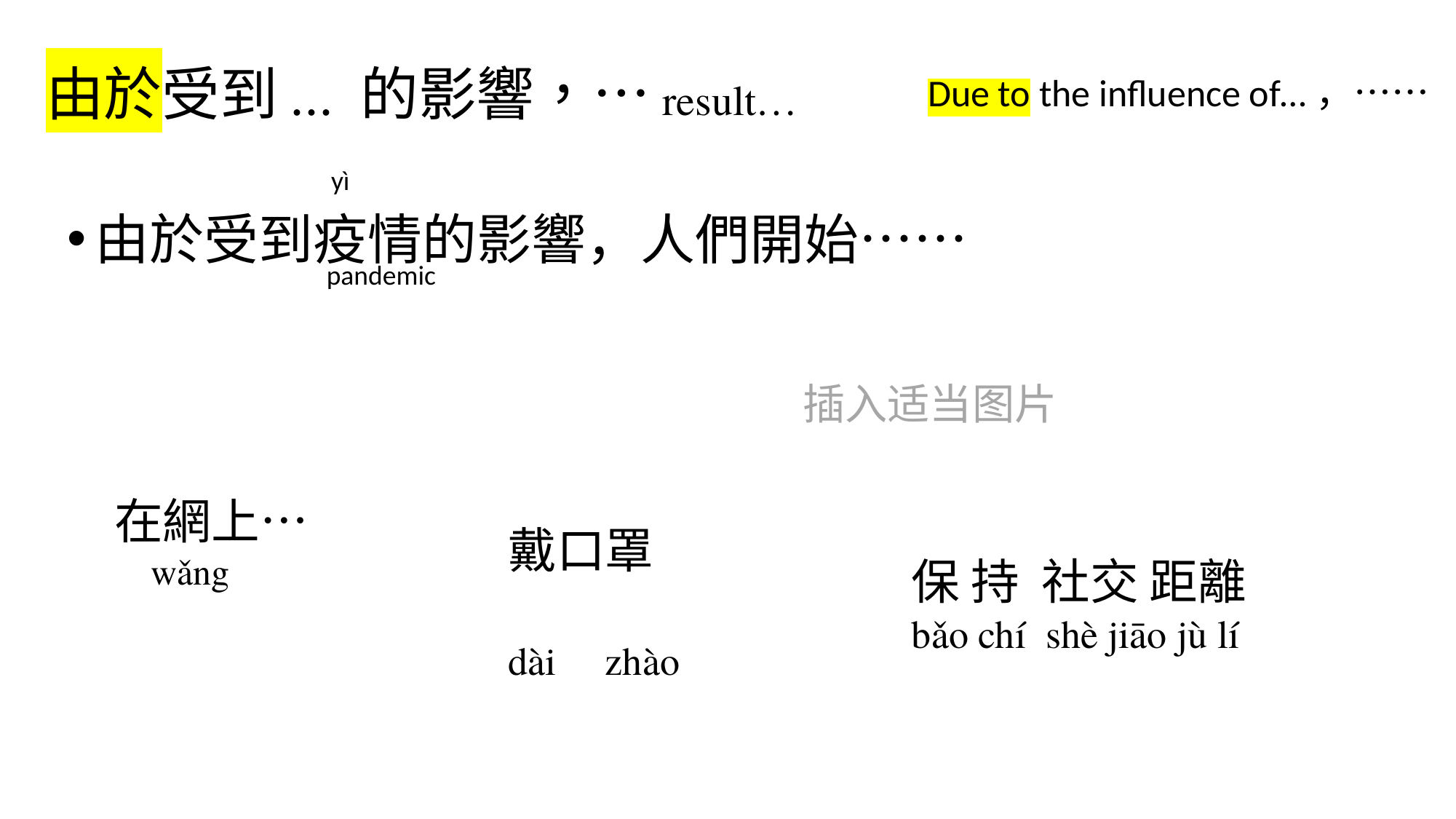

由於受到... 的影響，…result…
Due to the influence of…，……
yì
由於受到疫情的影響，人們開始⋯⋯
pandemic
插入适当图片
在網上⋯
   wǎng
戴口罩
dài     zhào
保 持  社交 距離
bǎo chí  shè jiāo jù lí